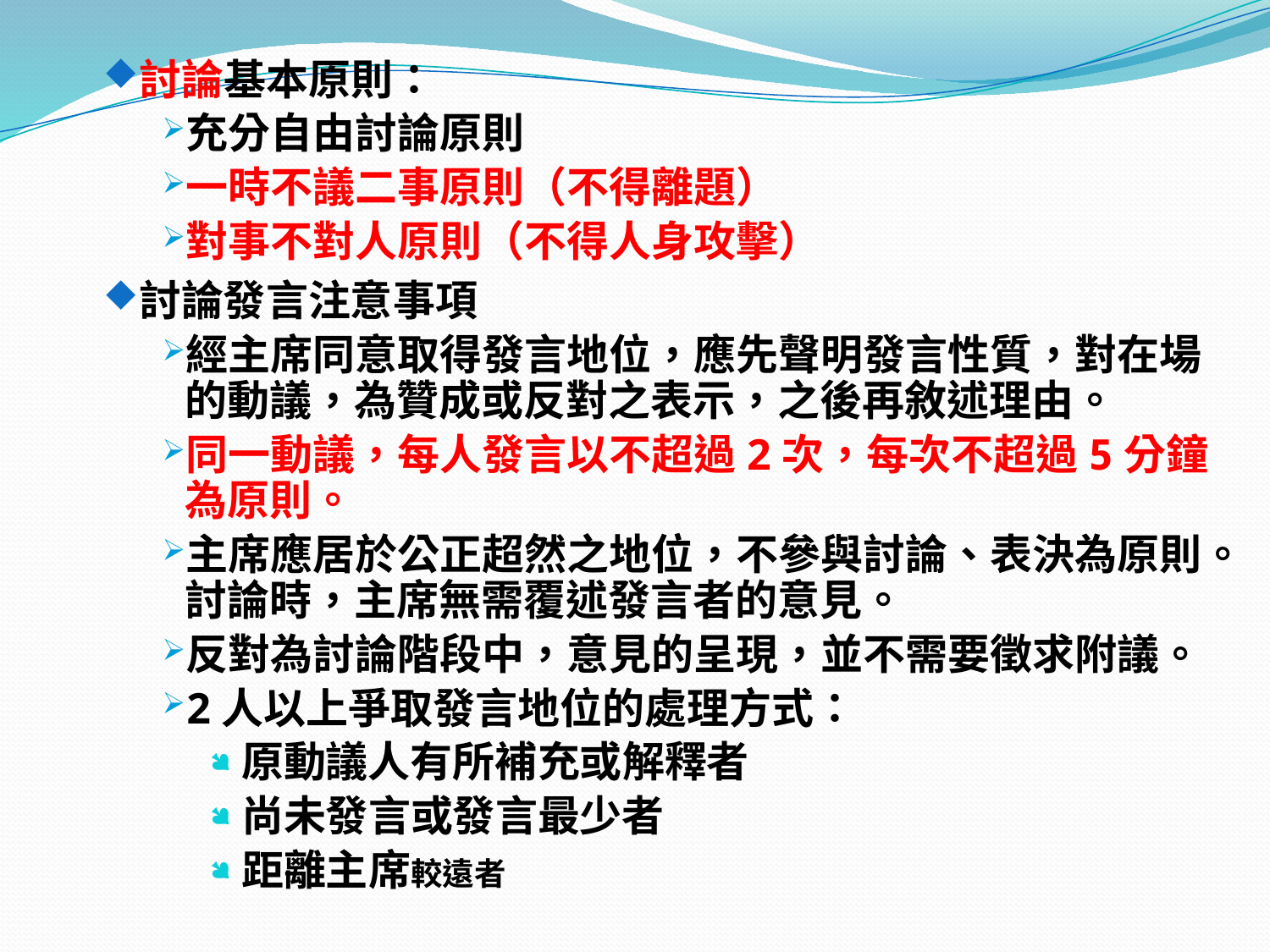

討論基本原則：
充分自由討論原則
一時不議二事原則（不得離題）
對事不對人原則（不得人身攻擊）
討論發言注意事項
經主席同意取得發言地位，應先聲明發言性質，對在場的動議，為贊成或反對之表示，之後再敘述理由。
同一動議，每人發言以不超過2次，每次不超過5分鐘為原則。
主席應居於公正超然之地位，不參與討論、表決為原則。討論時，主席無需覆述發言者的意見。
反對為討論階段中，意見的呈現，並不需要徵求附議。
2人以上爭取發言地位的處理方式：
原動議人有所補充或解釋者
尚未發言或發言最少者
距離主席較遠者